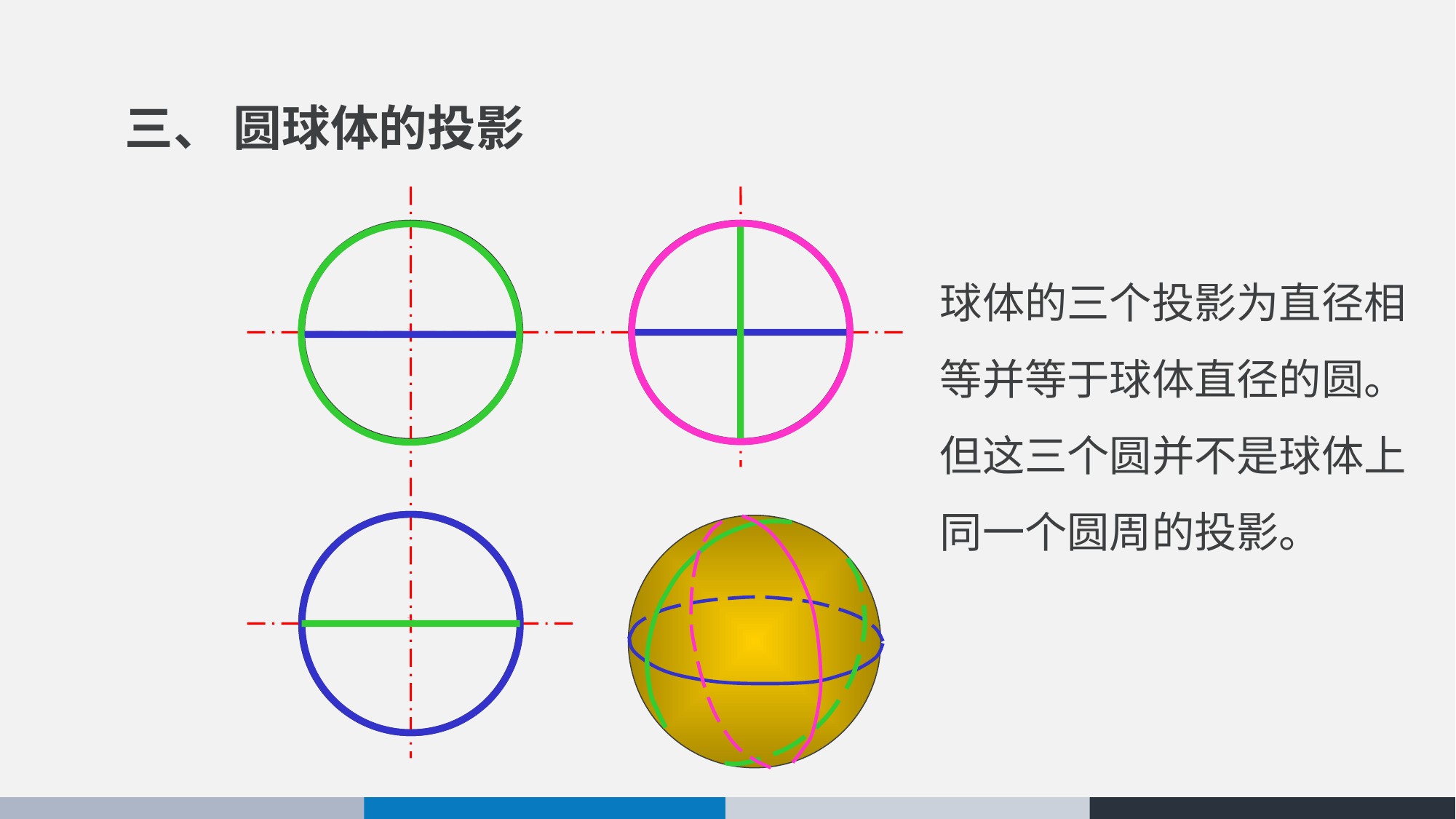

三、 圆球体的投影

球体的三个投影为直径相等并等于球体直径的圆。但这三个圆并不是球体上同一个圆周的投影。